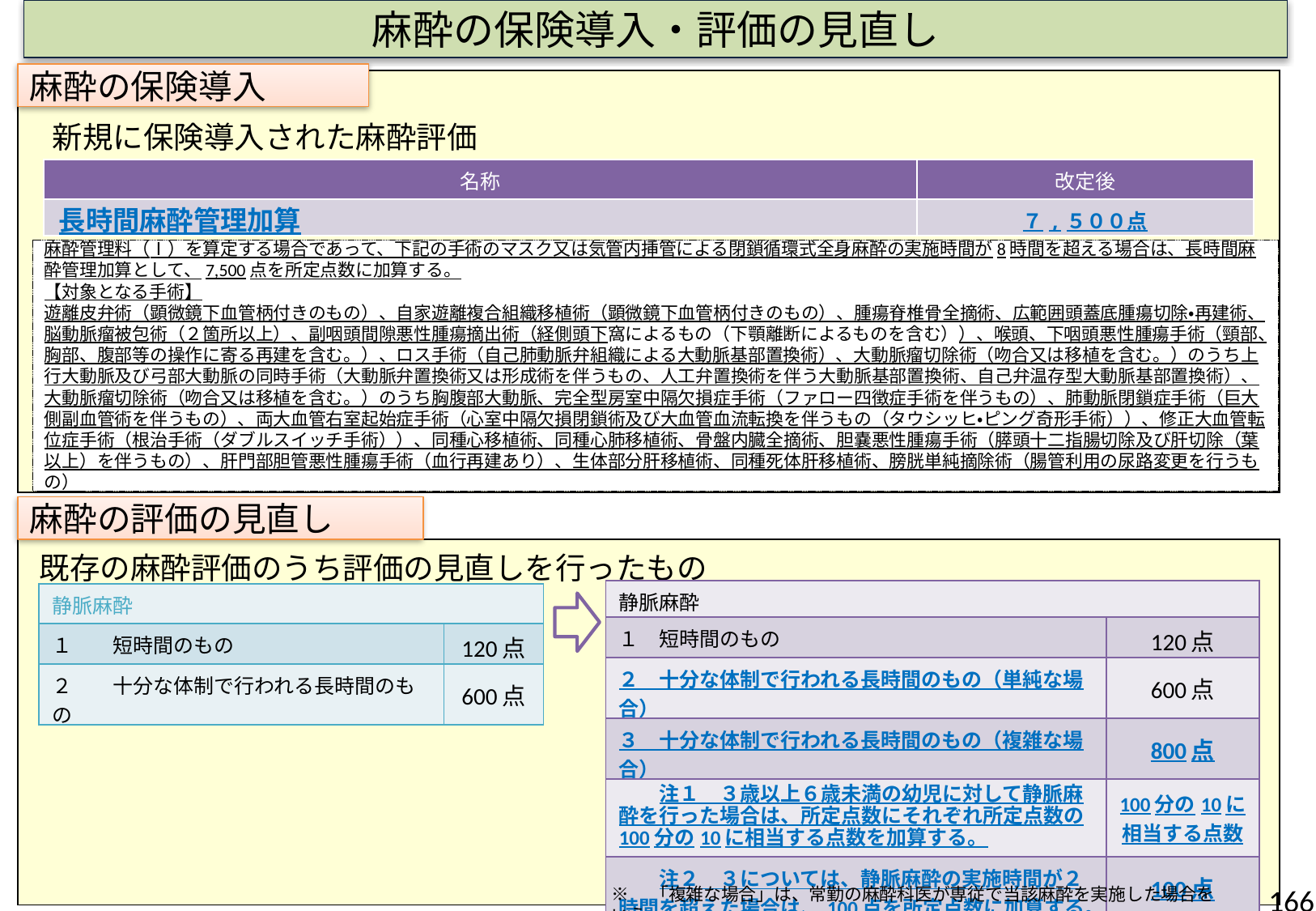

# 麻酔の保険導入・評価の見直し
麻酔の保険導入

新規に保険導入された麻酔評価
| 名称 | 改定後 |
| --- | --- |
| 長時間麻酔管理加算 | ７,５００点 |
麻酔管理料（Ⅰ）を算定する場合であって、下記の手術のマスク又は気管内挿管による閉鎖循環式全身麻酔の実施時間が8時間を超える場合は、長時間麻酔管理加算として、7,500点を所定点数に加算する。
【対象となる手術】
遊離皮弁術（顕微鏡下血管柄付きのもの）、自家遊離複合組織移植術（顕微鏡下血管柄付きのもの）、腫瘍脊椎骨全摘術、広範囲頭蓋底腫瘍切除・再建術、脳動脈瘤被包術（２箇所以上）、副咽頭間隙悪性腫瘍摘出術（経側頭下窩によるもの（下顎離断によるものを含む））、喉頭、下咽頭悪性腫瘍手術（頸部、胸部、腹部等の操作に寄る再建を含む。）、ロス手術（自己肺動脈弁組織による大動脈基部置換術）、大動脈瘤切除術（吻合又は移植を含む。）のうち上行大動脈及び弓部大動脈の同時手術（大動脈弁置換術又は形成術を伴うもの、人工弁置換術を伴う大動脈基部置換術、自己弁温存型大動脈基部置換術）、大動脈瘤切除術（吻合又は移植を含む。）のうち胸腹部大動脈、完全型房室中隔欠損症手術（ファロー四徴症手術を伴うもの）、肺動脈閉鎖症手術（巨大側副血管術を伴うもの）、両大血管右室起始症手術（心室中隔欠損閉鎖術及び大血管血流転換を伴うもの（タウシッヒ・ピング奇形手術））、修正大血管転位症手術（根治手術（ダブルスイッチ手術））、同種心移植術、同種心肺移植術、骨盤内臓全摘術、胆嚢悪性腫瘍手術（膵頭十二指腸切除及び肝切除（葉以上）を伴うもの）、肝門部胆管悪性腫瘍手術（血行再建あり）、生体部分肝移植術、同種死体肝移植術、膀胱単純摘除術（腸管利用の尿路変更を行うもの）
麻酔の評価の見直し

既存の麻酔評価のうち評価の見直しを行ったもの
| 静脈麻酔 |  |
| --- | --- |
| １　短時間のもの | 120点 |
| ２　十分な体制で行われる長時間のもの（単純な場合） | 600点 |
| ３　十分な体制で行われる長時間のもの（複雑な場合） | 800点 |
| 注１　３歳以上６歳未満の幼児に対して静脈麻酔を行った場合は、所定点数にそれぞれ所定点数の100分の10に相当する点数を加算する。 | 100分の10に相当する点数 |
| 注２　３については、静脈麻酔の実施時間が２時間を超えた場合は、100点を所定点数に加算する。 | 100点 |
| 静脈麻酔 |  |
| --- | --- |
| １　　短時間のもの | 120点 |
| ２　　十分な体制で行われる長時間のもの | 600点 |

166
※　「複雑な場合」は、常勤の麻酔科医が専従で当該麻酔を実施した場合をいう。